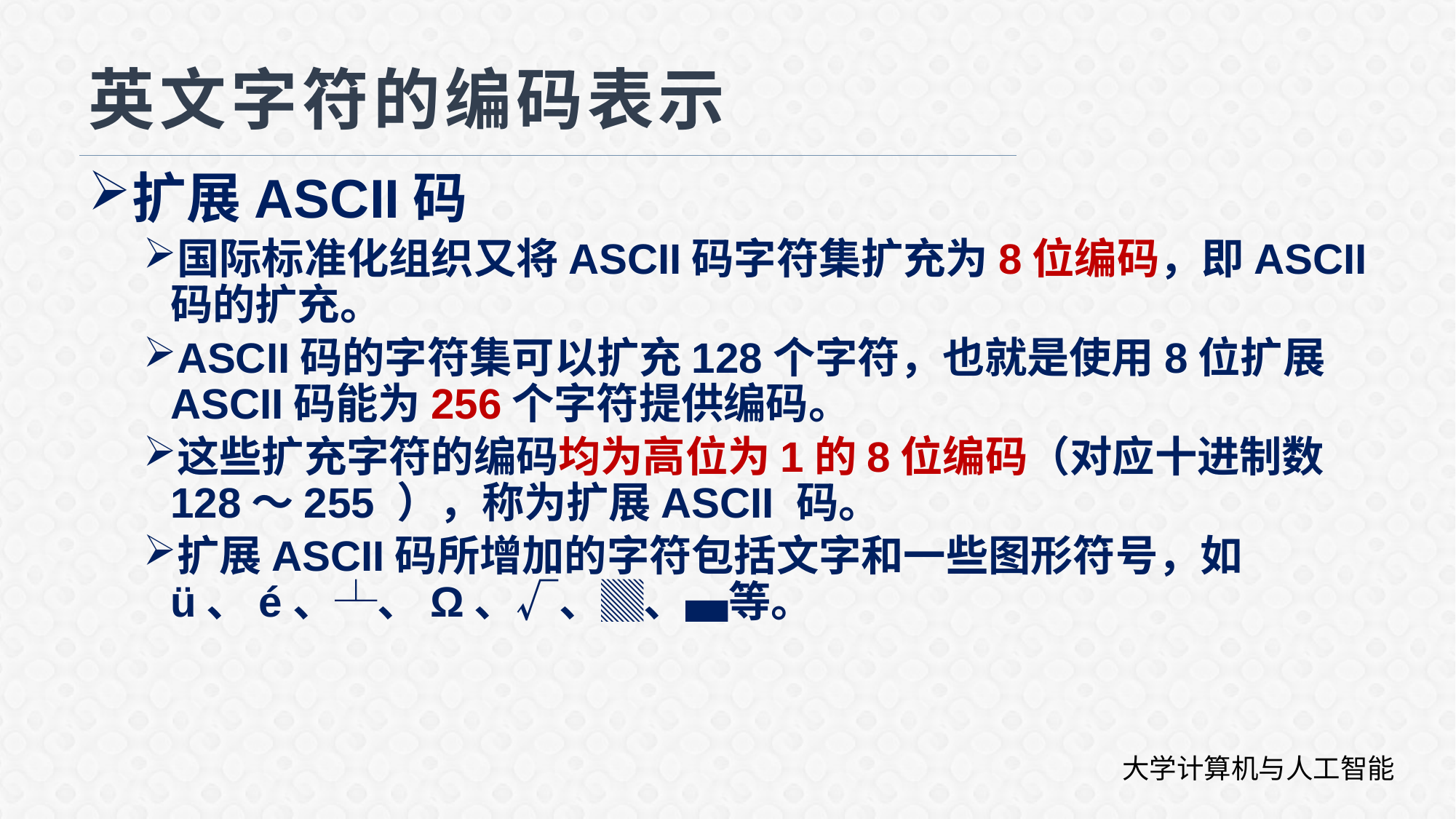

# 英文字符的编码表示
扩展ASCII码
国际标准化组织又将ASCII码字符集扩充为8位编码，即ASCII码的扩充。
ASCII码的字符集可以扩充128个字符，也就是使用8位扩展ASCII码能为256个字符提供编码。
这些扩充字符的编码均为高位为1的8位编码（对应十进制数 128～255 ），称为扩展ASCII 码。
扩展ASCII码所增加的字符包括文字和一些图形符号，如ü、é、┴、Ω、√、▓、▄等。
大学计算机与人工智能